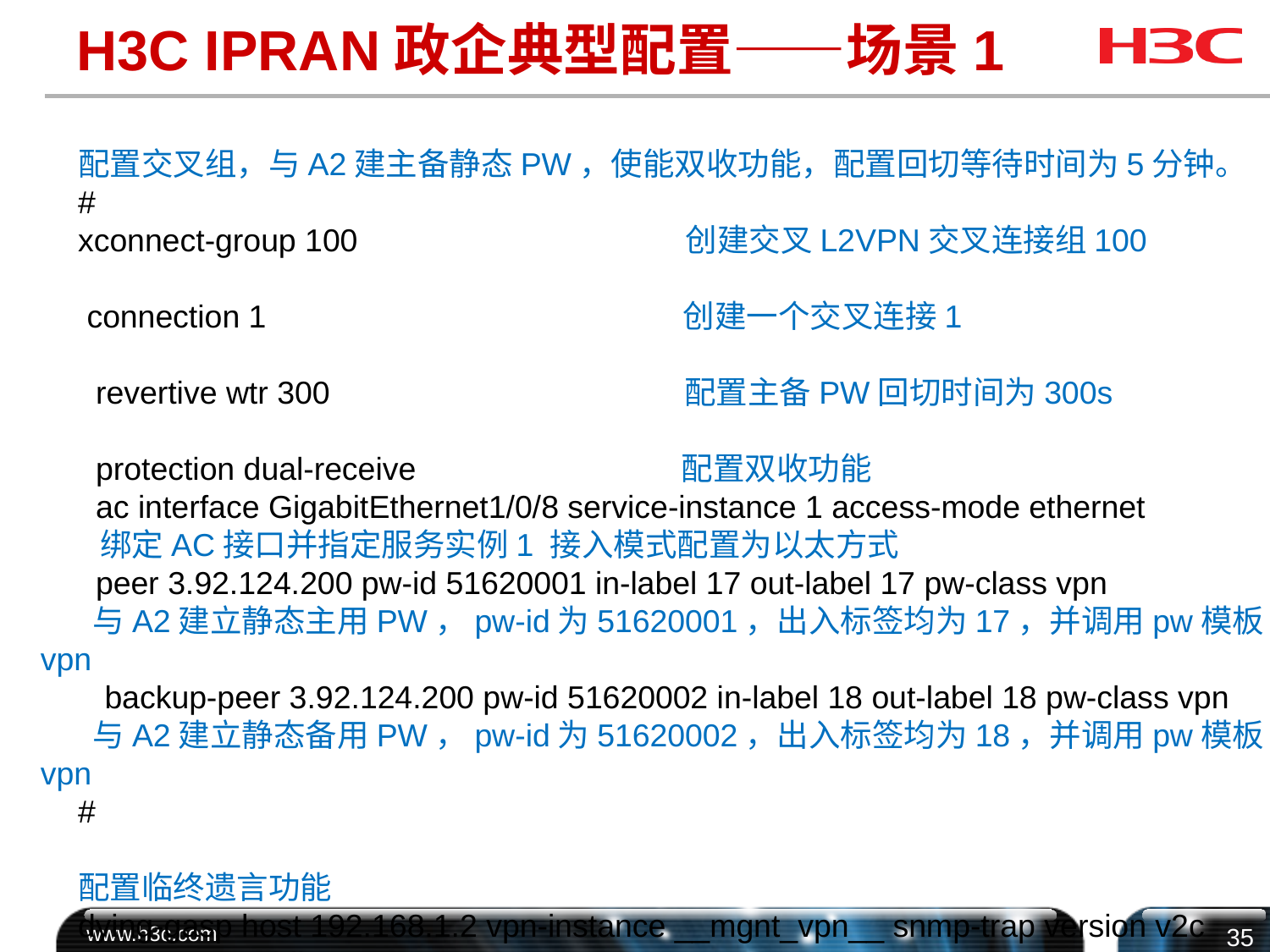

# H3C IPRAN政企典型配置——场景1
配置交叉组，与A2建主备静态PW，使能双收功能，配置回切等待时间为5分钟。
#
xconnect-group 100                                    创建交叉L2VPN交叉连接组100
 connection 1                                              创建一个交叉连接1
  revertive wtr 300                                       配置主备PW回切时间为300s
  protection dual-receive                             配置双收功能
  ac interface GigabitEthernet1/0/8 service-instance 1 access-mode ethernet
  绑定AC接口并指定服务实例1 接入模式配置为以太方式
  peer 3.92.124.200 pw-id 51620001 in-label 17 out-label 17 pw-class vpn
 与A2建立静态主用PW，pw-id为51620001，出入标签均为17，并调用pw模板vpn
   backup-peer 3.92.124.200 pw-id 51620002 in-label 18 out-label 18 pw-class vpn
 与A2建立静态备用PW，pw-id为51620002，出入标签均为18，并调用pw模板vpn
#

配置临终遗言功能
dying-gasp host 192.168.1.2 vpn-instance __mgnt_vpn__ snmp-trap version v2c securityname public
指定网管服务器的地址192.168.1.2以及管理VPN __mgnt_vpn__并使用 v2c方式认证参数为public